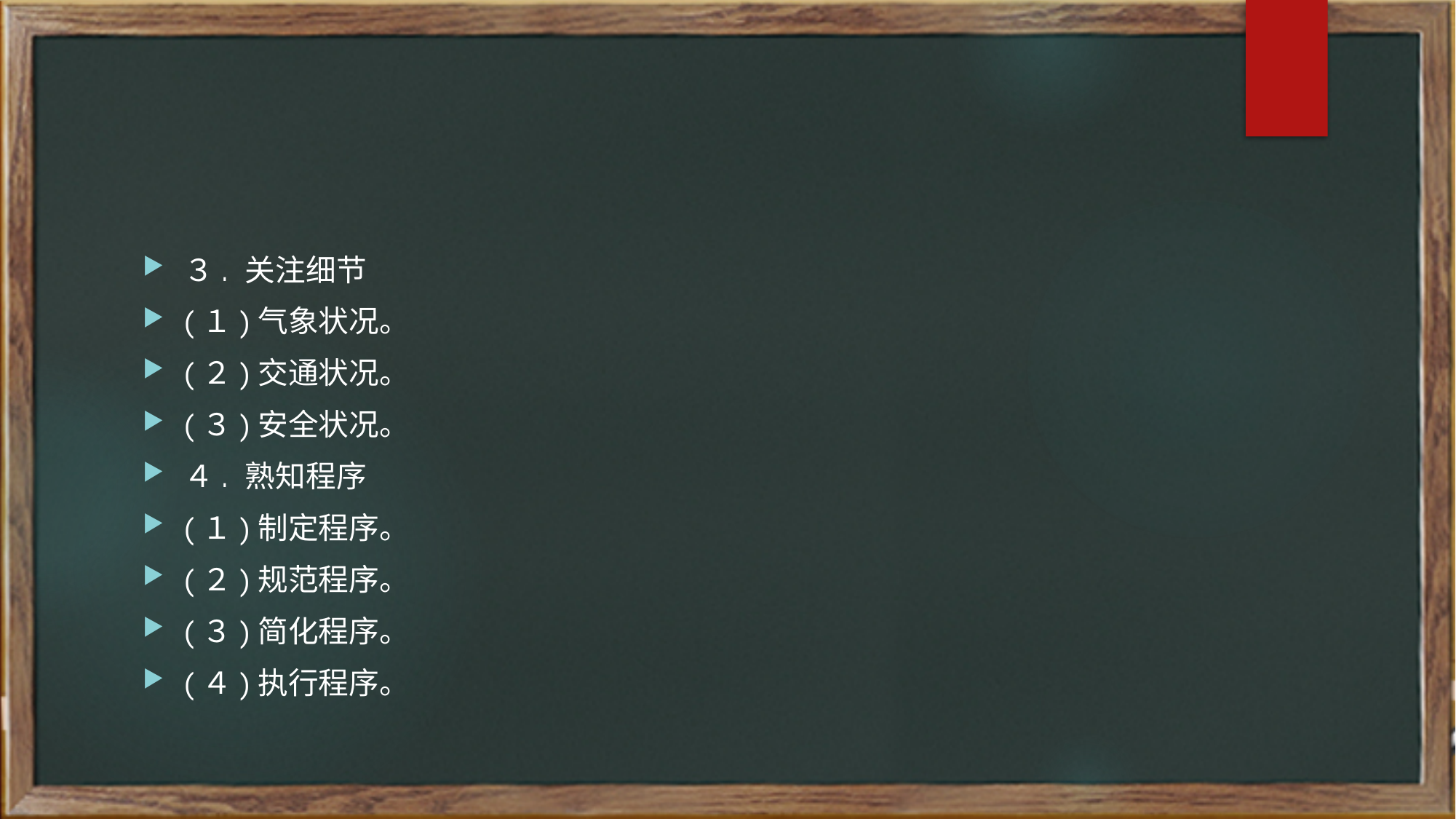

３. 关注细节
(１)气象状况。
(２)交通状况。
(３)安全状况。
４. 熟知程序
(１)制定程序。
(２)规范程序。
(３)简化程序。
(４)执行程序。